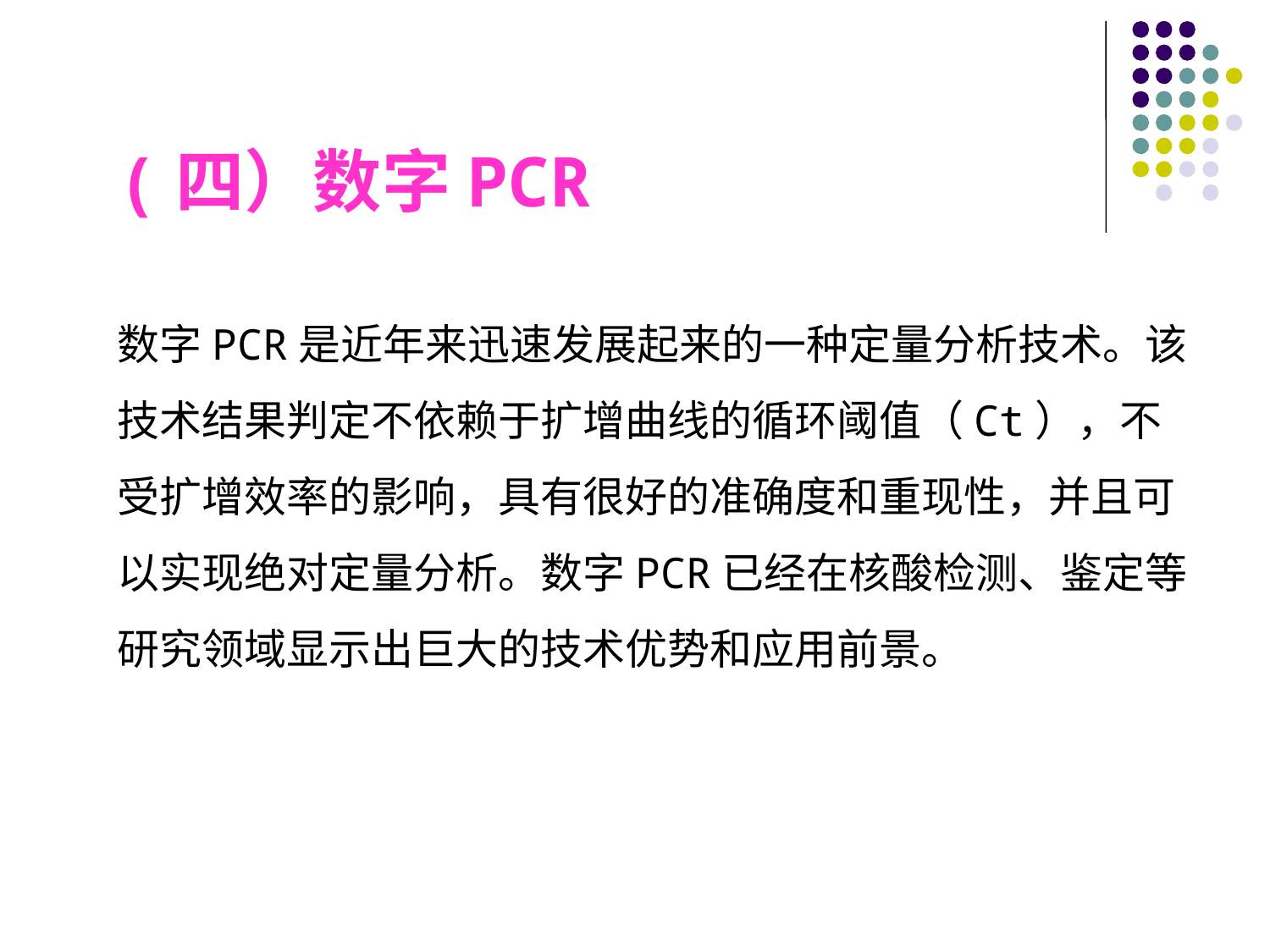

# (四）数字PCR
数字PCR是近年来迅速发展起来的一种定量分析技术。该技术结果判定不依赖于扩增曲线的循环阈值（Ct），不受扩增效率的影响，具有很好的准确度和重现性，并且可以实现绝对定量分析。数字PCR已经在核酸检测、鉴定等研究领域显示出巨大的技术优势和应用前景。